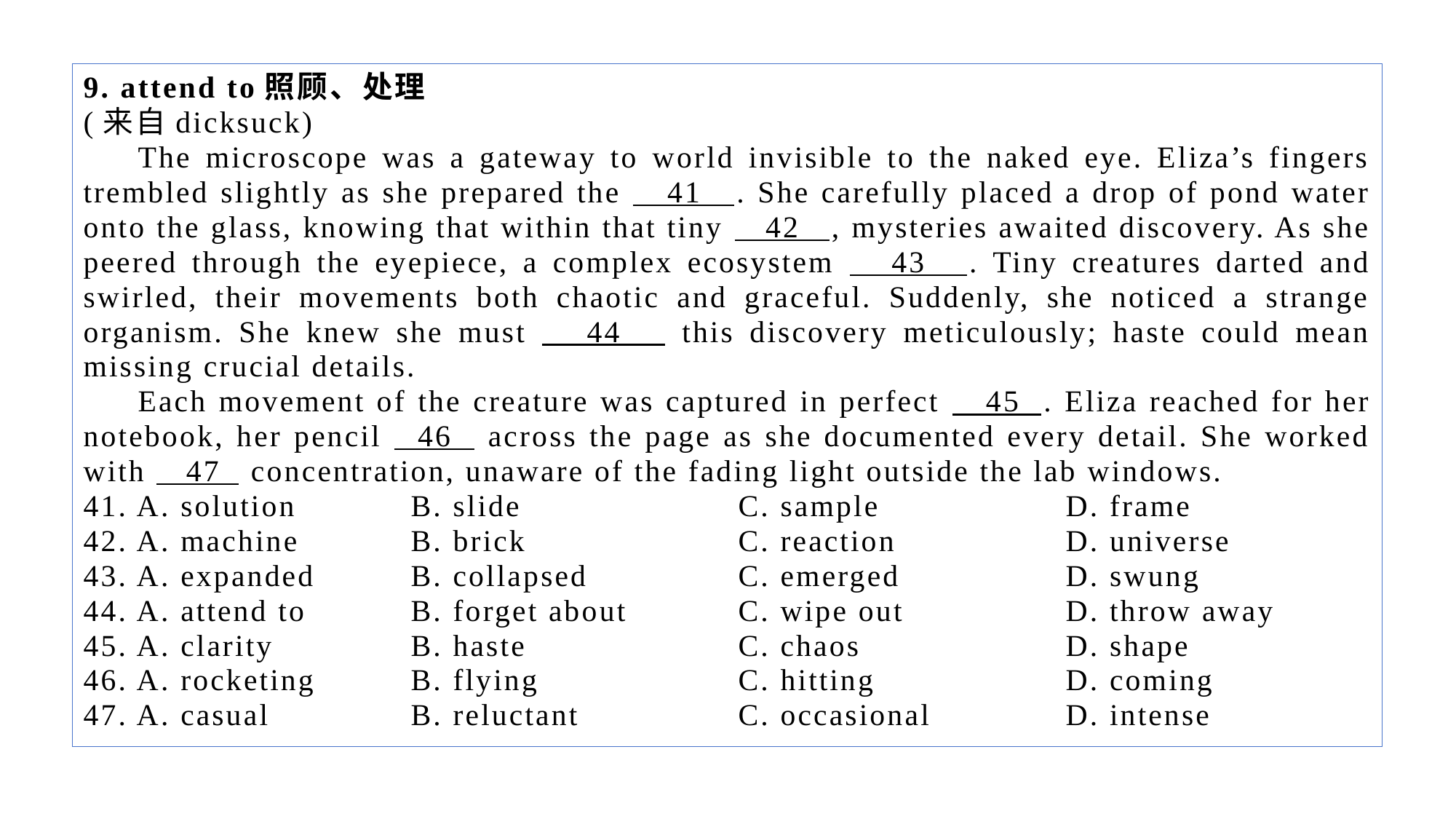

9. attend to照顾、处理
(来自dicksuck)
The microscope was a gateway to world invisible to the naked eye. Eliza’s fingers trembled slightly as she prepared the    41   . She carefully placed a drop of pond water onto the glass, knowing that within that tiny    42   , mysteries awaited discovery. As she peered through the eyepiece, a complex ecosystem    43   . Tiny creatures darted and swirled, their movements both chaotic and graceful. Suddenly, she noticed a strange organism. She knew she must    44    this discovery meticulously; haste could mean missing crucial details.
Each movement of the creature was captured in perfect    45  . Eliza reached for her notebook, her pencil   46   across the page as she documented every detail. She worked with    47   concentration, unaware of the fading light outside the lab windows.
41. A. solution 	B. slide 		C. sample 		D. frame
42. A. machine 	B. brick 		C. reaction 		D. universe
43. A. expanded 	B. collapsed 		C. emerged 		D. swung
44. A. attend to 	B. forget about 	C. wipe out 		D. throw away
45. A. clarity 		B. haste 		C. chaos 		D. shape
46. A. rocketing 	B. flying 		C. hitting 		D. coming
47. A. casual 		B. reluctant 		C. occasional 		D. intense